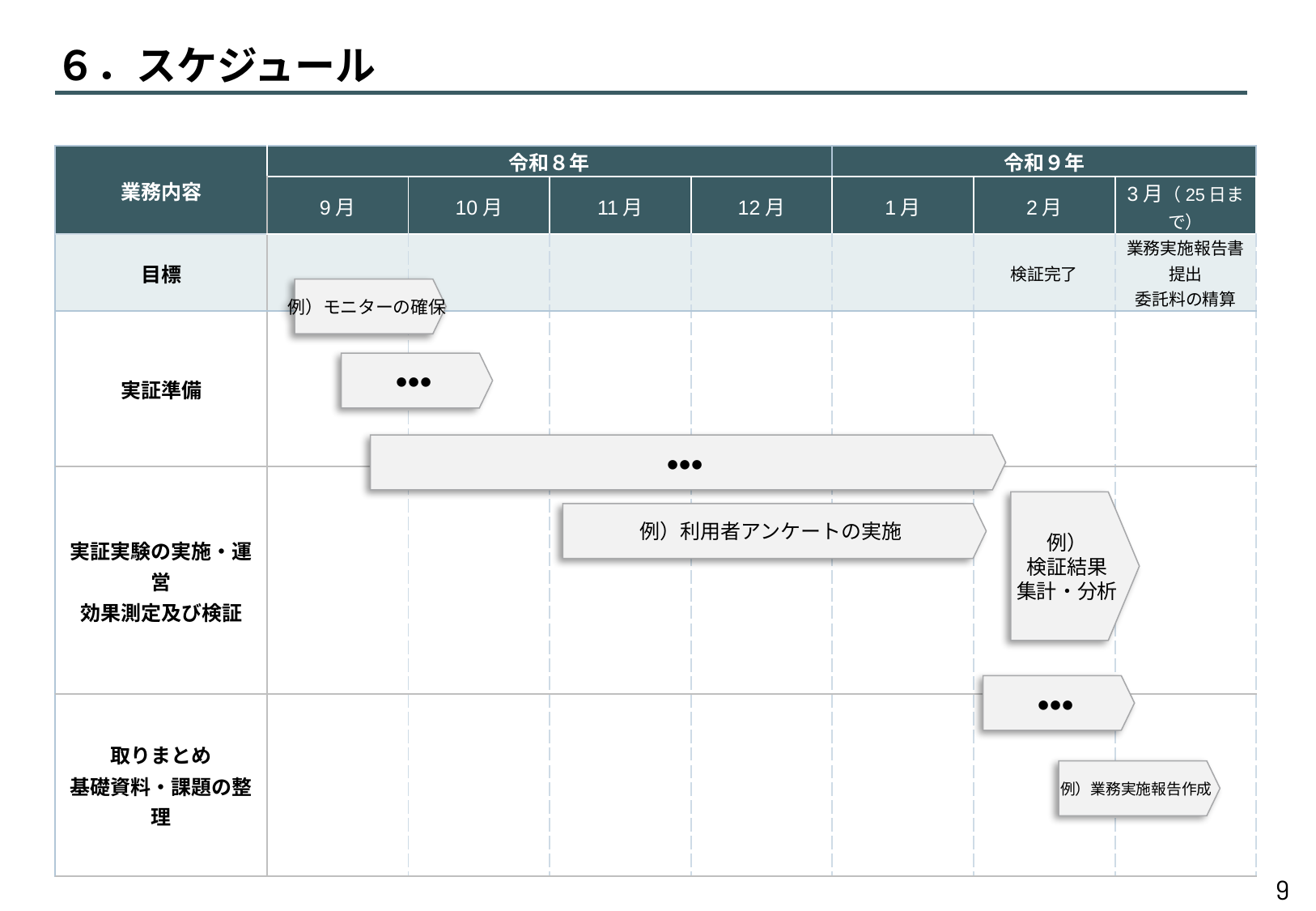

# ６．スケジュール
| 業務内容 | 令和８年 |  |  |  | 令和９年 |  |  |
| --- | --- | --- | --- | --- | --- | --- | --- |
|  | 9月 | 10月 | 11月 | 12月 | 1月 | 2月 | 3月（25日まで） |
| 目標 |  |  |  |  |  | 検証完了 | 業務実施報告書提出 委託料の精算 |
| 実証準備 |  |  |  |  |  |  |  |
| 実証実験の実施・運営 効果測定及び検証 |  |  |  |  |  |  |  |
| 取りまとめ 基礎資料・課題の整理 |  |  |  |  |  |  |  |
例）モニターの確保
●●●
●●●
例）
検証結果
集計・分析
例）利用者アンケートの実施
●●●
例）業務実施報告作成
9